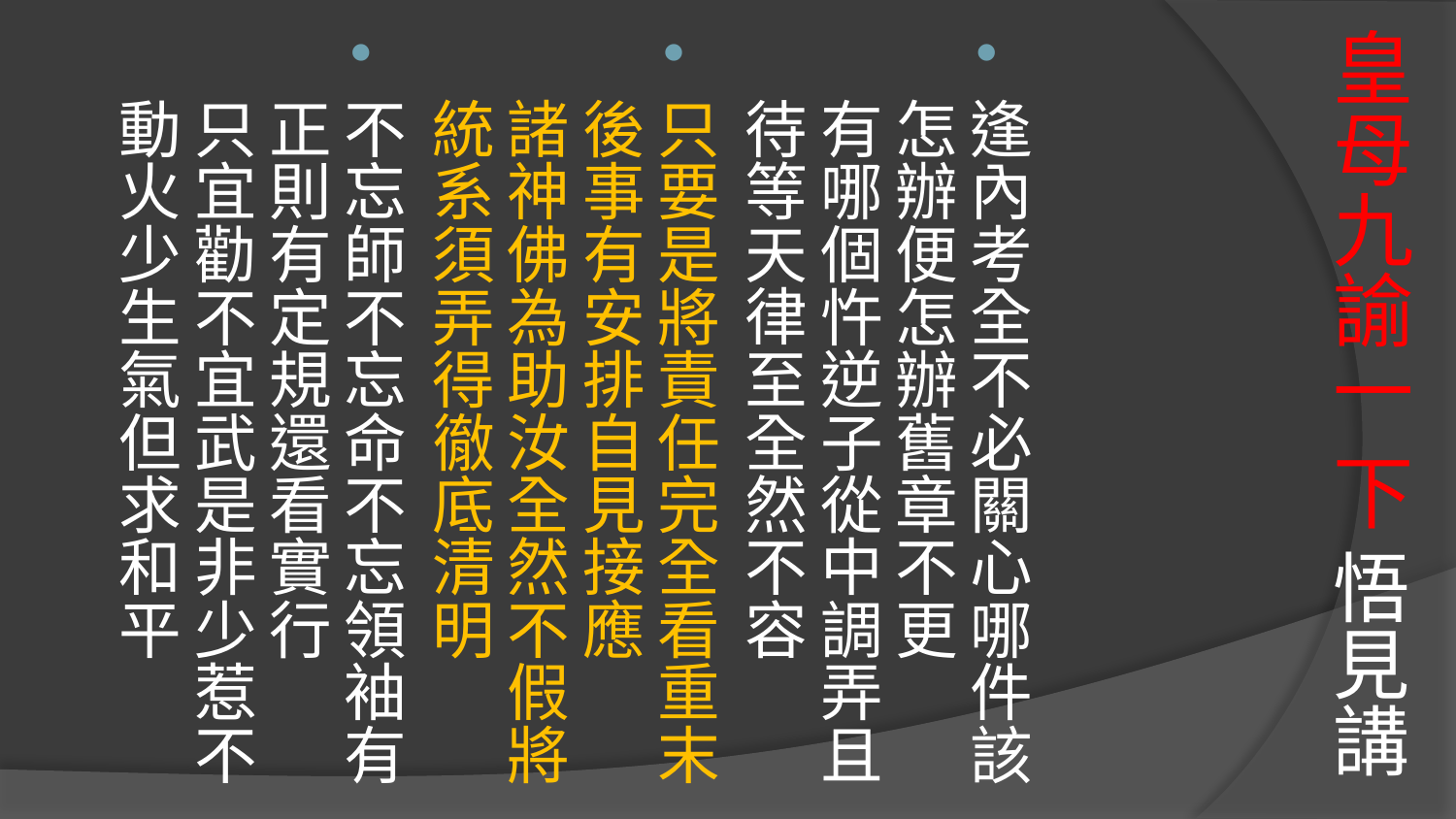

# 皇母九諭一 下 悟見講
逢內考全不必關心哪件該怎辦便怎辦舊章不更
有哪個忤逆子從中調弄且待等天律至全然不容
只要是將責任完全看重末後事有安排自見接應
諸神佛為助汝全然不假將統系須弄得徹底清明
不忘師不忘命不忘領袖有正則有定規還看實行
只宜勸不宜武是非少惹不動火少生氣但求和平